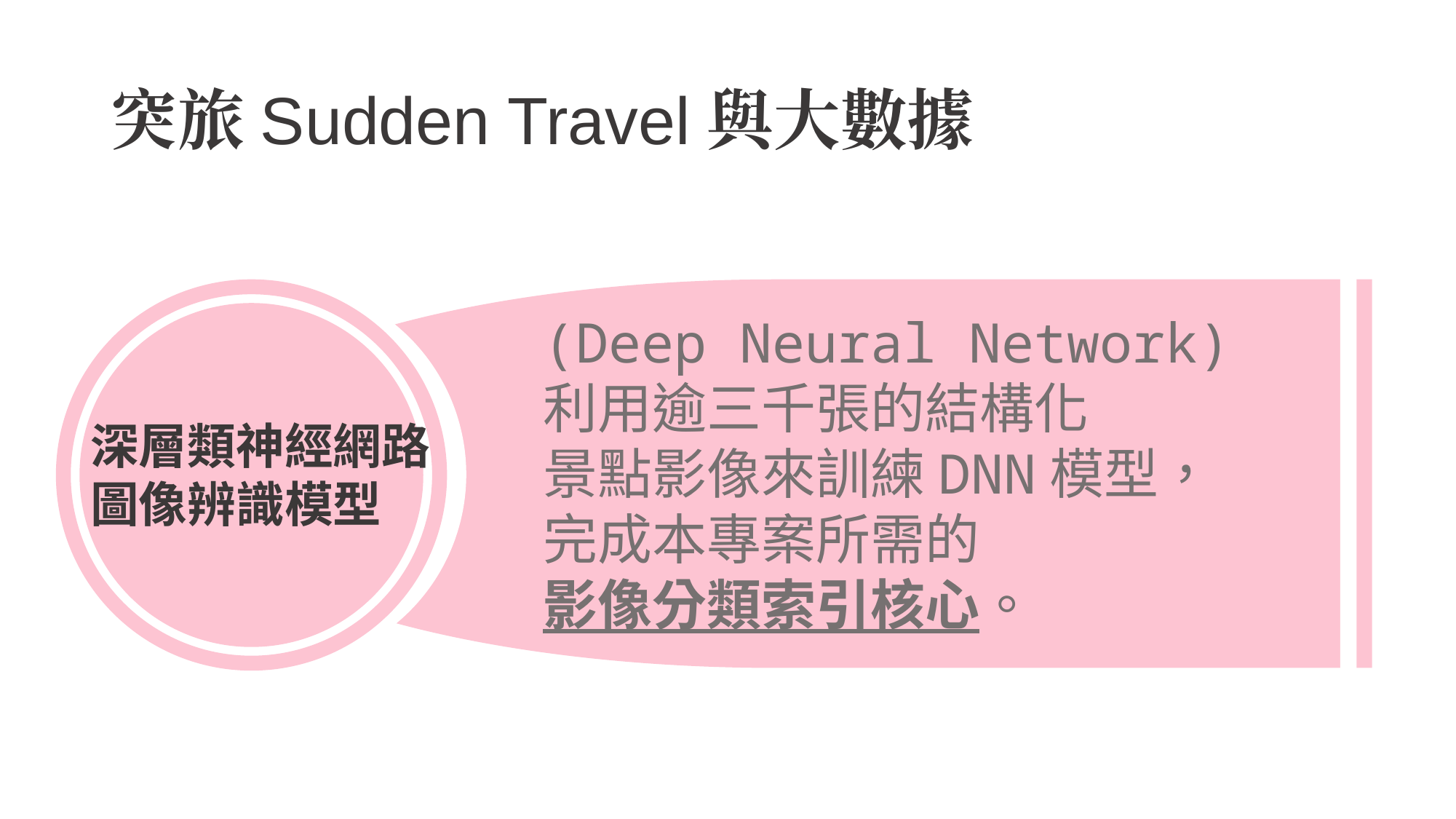

# 突旅Sudden Travel與大數據

(Deep Neural Network)
利用逾三千張的結構化
景點影像來訓練DNN模型，
完成本專案所需的
影像分類索引核心。

深層類神經網路
圖像辨識模型